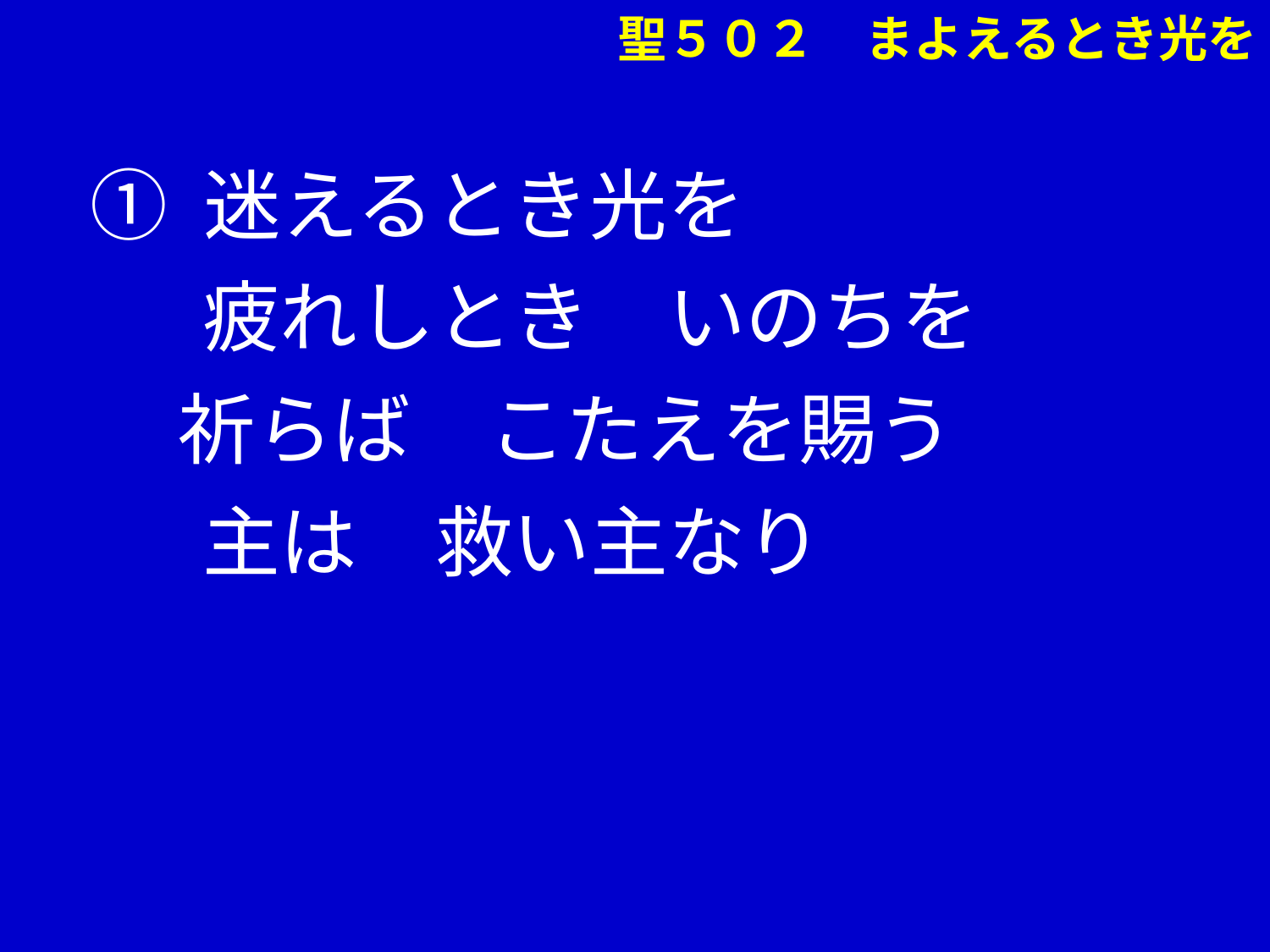

聖５０２　まよえるとき光を
① 迷えるとき光を
　  疲れしとき　いのちを
    祈らば　こたえを賜う
　  主は　救い主なり